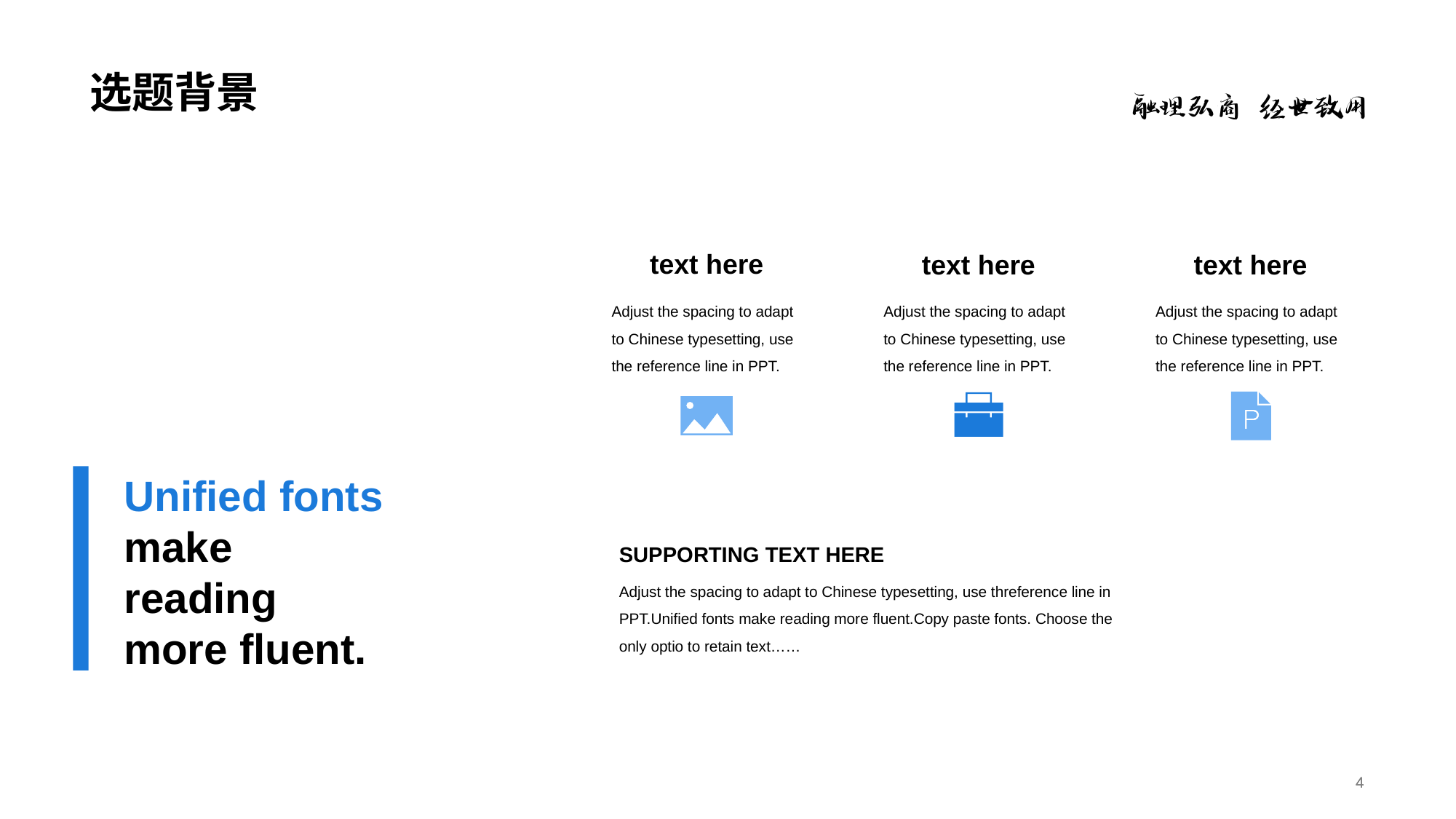

# 选题背景
text here
text here
text here
Adjust the spacing to adapt to Chinese typesetting, use the reference line in PPT.
Adjust the spacing to adapt to Chinese typesetting, use the reference line in PPT.
Adjust the spacing to adapt to Chinese typesetting, use the reference line in PPT.

Unified fonts
make reading more fluent.
SUPPORTING TEXT HERE

Adjust the spacing to adapt to Chinese typesetting, use threference line in PPT.Unified fonts make reading more fluent.Copy paste fonts. Choose the only optio to retain text……
4
4